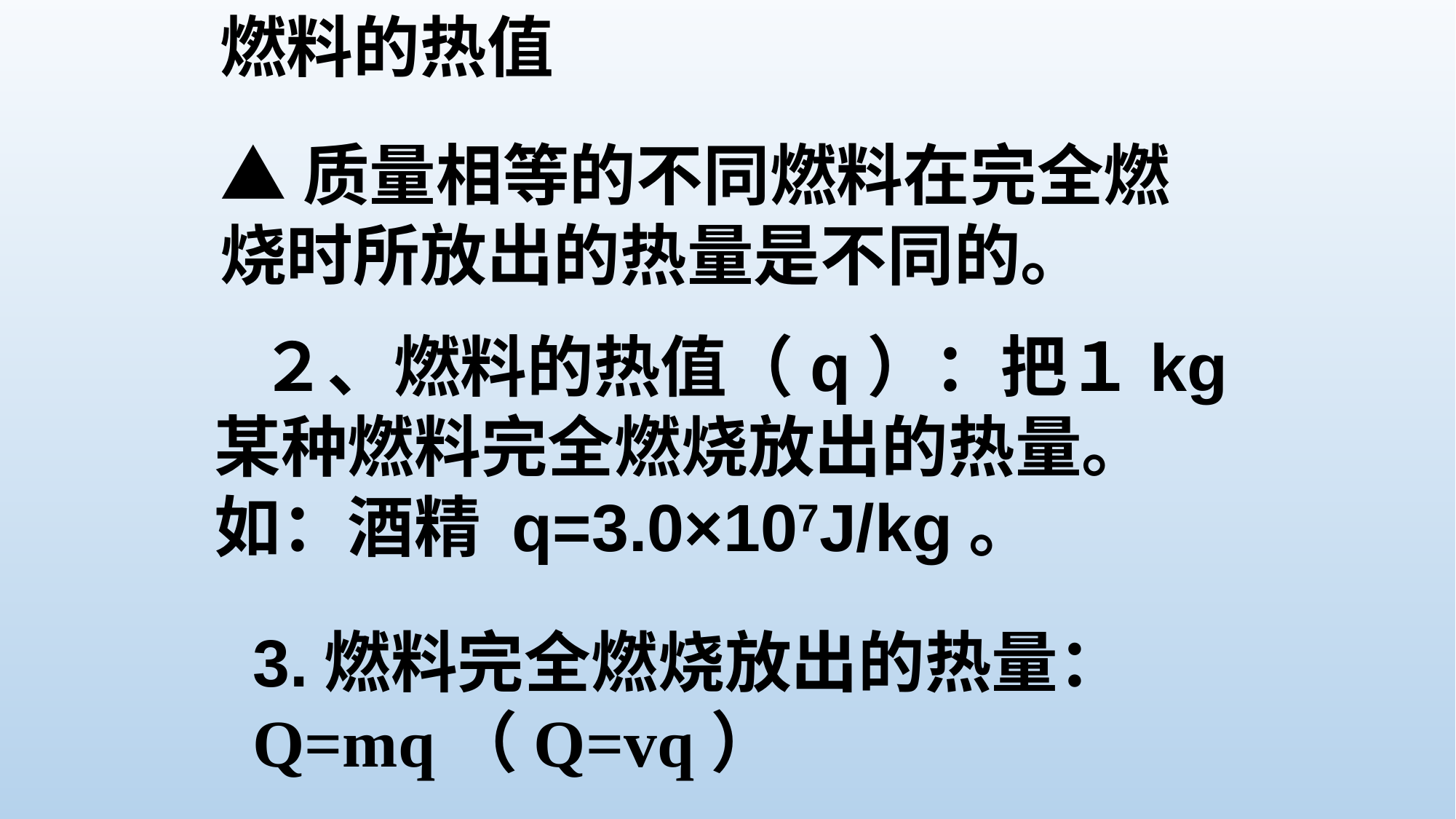

燃料的热值
▲质量相等的不同燃料在完全燃烧时所放出的热量是不同的。
  ２、燃料的热值（q）：把１kg某种燃料完全燃烧放出的热量。   如：酒精 q=3.0×107J/kg。
3.燃料完全燃烧放出的热量：Q=mq（Q=vq）